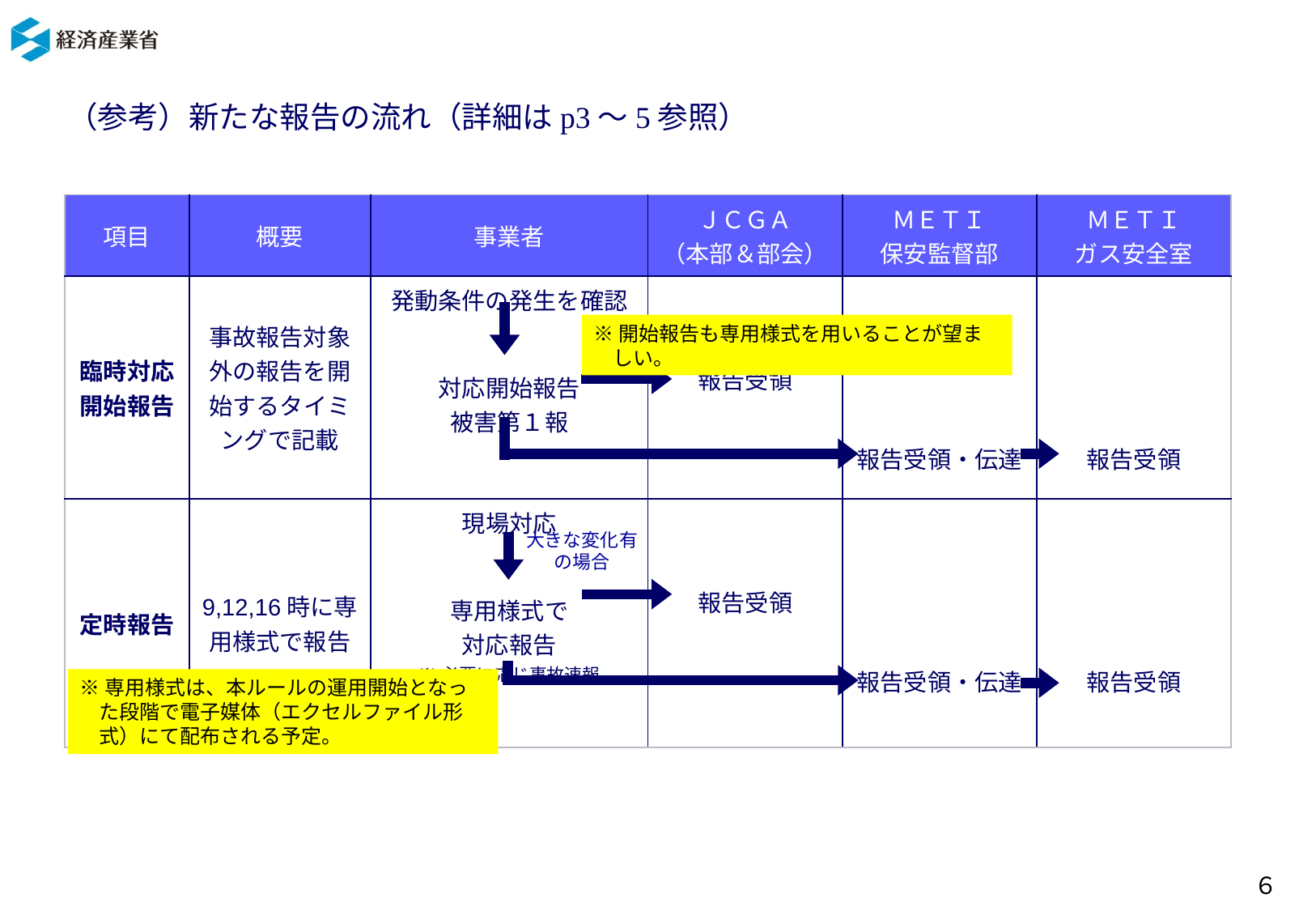

# （参考）新たな報告の流れ（詳細はp3～5参照）
| 項目 | 概要 | 事業者 | ＪＣＧＡ （本部＆部会） | ＭＥＴＩ 保安監督部 | ＭＥＴＩ ガス安全室 |
| --- | --- | --- | --- | --- | --- |
| 臨時対応 開始報告 | 事故報告対象外の報告を開始するタイミングで記載 | 発動条件の発生を確認 対応開始報告 被害第１報 | 報告受領 | 報告受領・伝達 | 報告受領 |
| 定時報告 | 9,12,16時に専用様式で報告 | 現場対応 専用様式で 対応報告 ※必要に応じ事故速報 | 報告受領 | 報告受領・伝達 | 報告受領 |
大きな変化有
の場合
※開始報告も専用様式を用いることが望ましい。
※専用様式は、本ルールの運用開始となった段階で電子媒体（エクセルファイル形式）にて配布される予定。
６